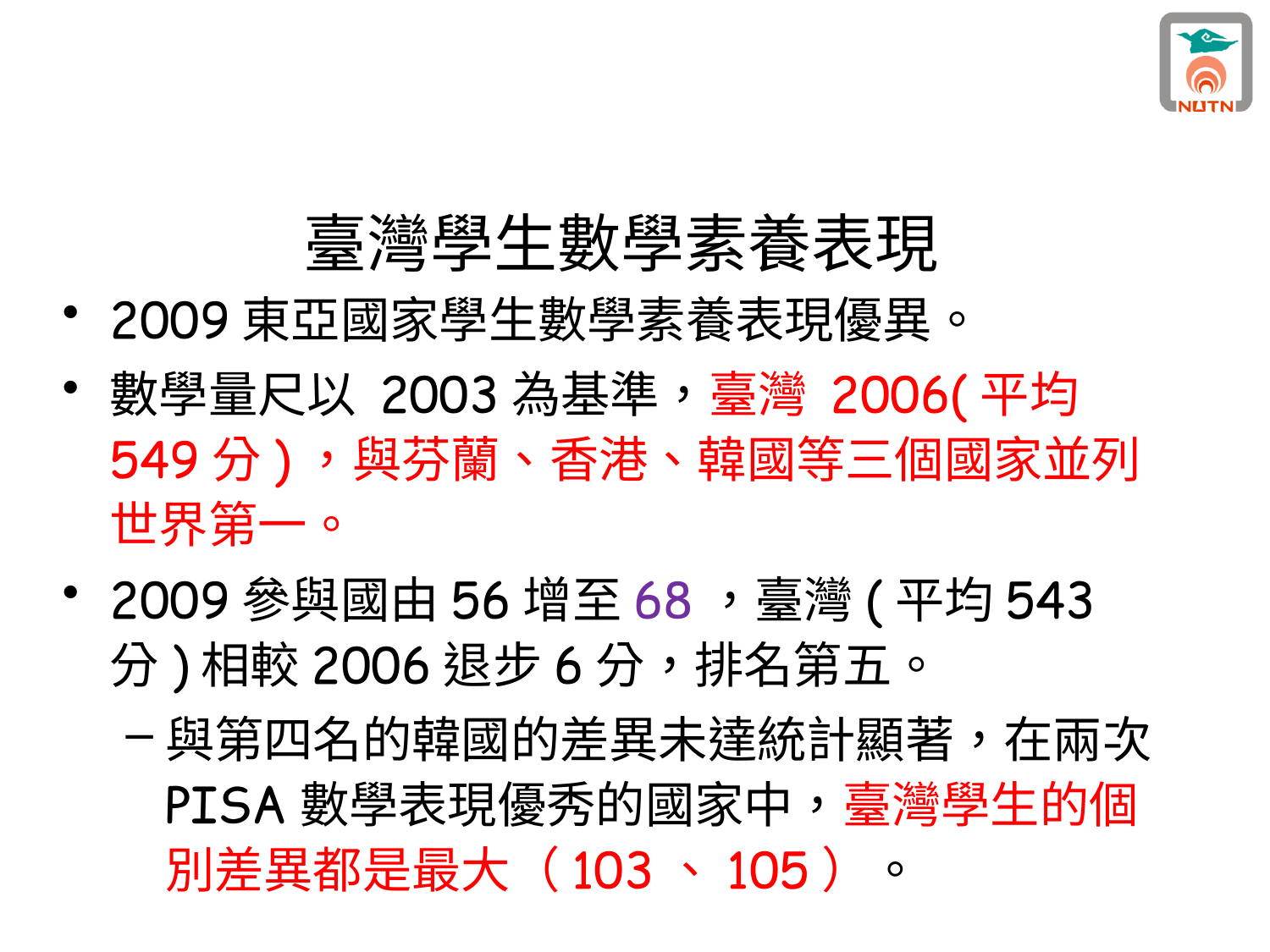

# 臺灣學生數學素養表現
2009東亞國家學生數學素養表現優異。
數學量尺以 2003為基準，臺灣 2006(平均549分)，與芬蘭、香港、韓國等三個國家並列世界第一。
2009參與國由56增至68，臺灣(平均543分)相較2006退步6分，排名第五。
與第四名的韓國的差異未達統計顯著，在兩次PISA數學表現優秀的國家中，臺灣學生的個別差異都是最大（103、105）。